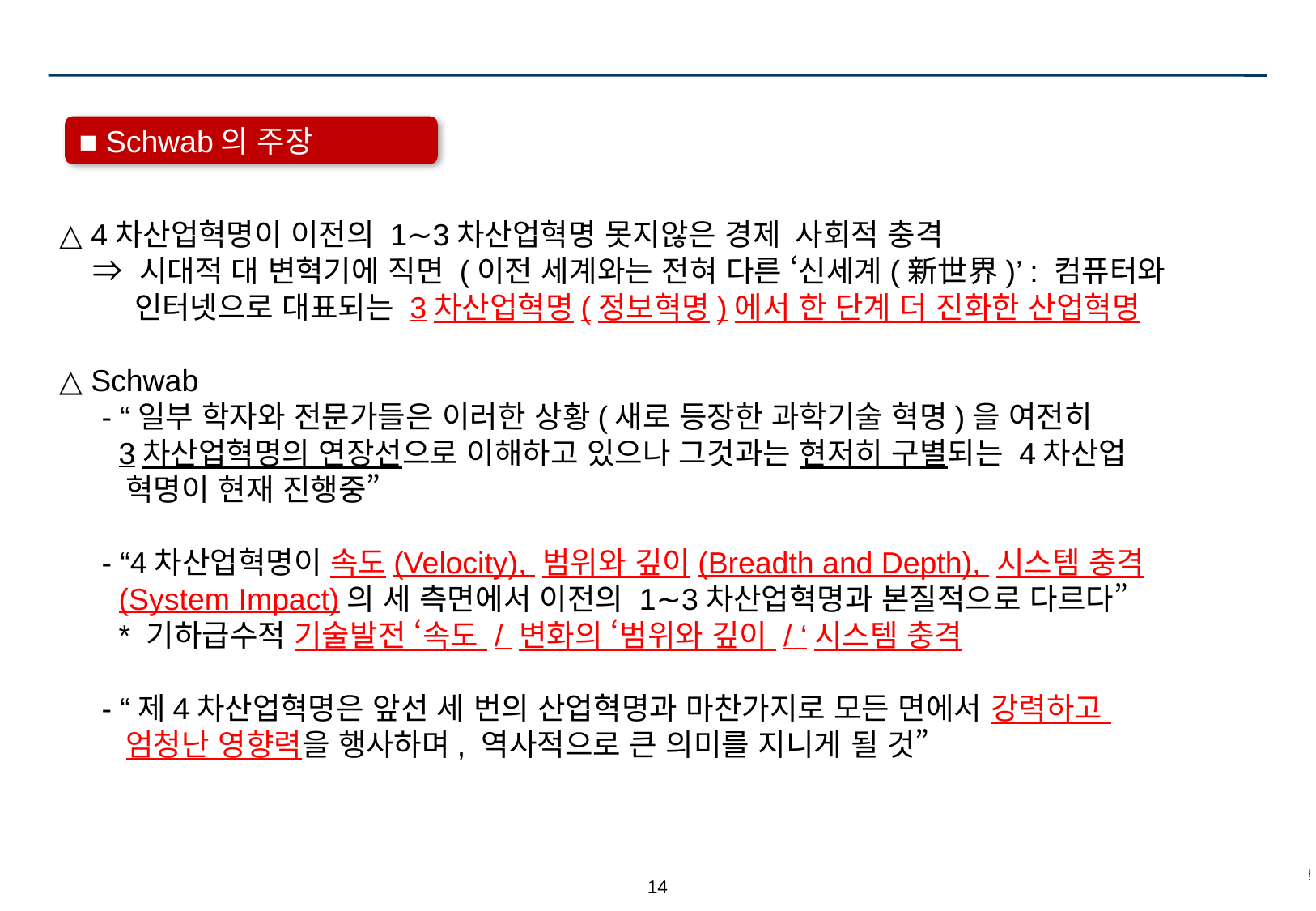

■ Schwab의 주장
△ 4차산업혁명이 이전의 1∼3차산업혁명 못지않은 경제­사회적 충격
    ⇒ 시대적 대 변혁기에 직면 (이전 세계와는 전혀 다른 ‘신세계(新世界)’ : 컴퓨터와
        인터넷으로 대표되는 3차산업혁명(정보혁명)에서 한 단계 더 진화한 산업혁명

△ Schwab
     - “일부 학자와 전문가들은 이러한 상황(새로 등장한 과학기술 혁명)을 여전히
       3차산업혁명의 연장선으로 이해하고 있으나 그것과는 현저히 구별되는 4차산업
       혁명이 현재 진행중”

     - “4차산업혁명이 속도(Velocity), 범위와 깊이(Breadth and Depth), 시스템 충격
       (System Impact)의 세 측면에서 이전의 1∼3차산업혁명과 본질적으로 다르다”
       * 기하급수적 기술발전 ‘속도 / 변화의 ‘범위와 깊이 / ‘시스템 충격

     - “제4차산업혁명은 앞선 세 번의 산업혁명과 마찬가지로 모든 면에서 강력하고
       엄청난 영향력을 행사하며, 역사적으로 큰 의미를 지니게 될 것”